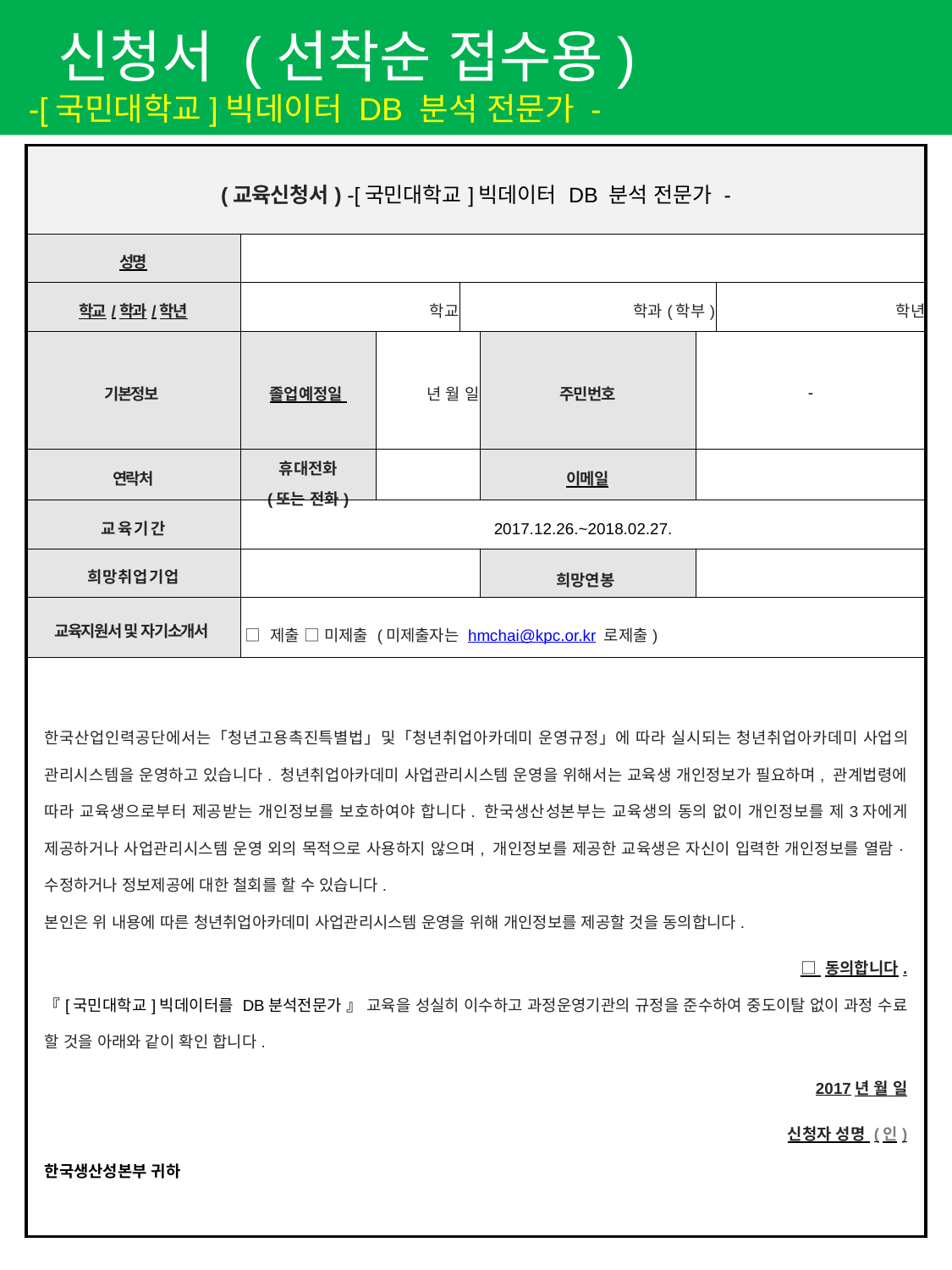

신청서 (선착순 접수용)
-[국민대학교]빅데이터 DB 분석 전문가 -
| (교육신청서) -[국민대학교]빅데이터 DB 분석 전문가 - |  |  |  |  |  |  |
| --- | --- | --- | --- | --- | --- | --- |
| 성명 |  |  |  |  |  |  |
| 학교/학과/학년 | 학교 |  | 학과(학부) |  |  | 학년 |
| 기본정보 | 졸업예정일 | 년 월 일 |  | 주민번호 | - |  |
| 연락처 | 휴대전화 (또는 전화) |  |  | 이메일 |  |  |
| 교 육 기 간 | 2017.12.26.~2018.02.27. |  |  |  |  |  |
| 희망취업기업 |  |  |  | 희망연봉 |  |  |
| 교육지원서 및 자기소개서 | □ 제출 □ 미제출 (미제출자는 hmchai@kpc.or.kr 로제출) |  |  |  |  |  |
| 한국산업인력공단에서는「청년고용촉진특별법」및「청년취업아카데미 운영규정」에 따라 실시되는 청년취업아카데미 사업의 관리시스템을 운영하고 있습니다. 청년취업아카데미 사업관리시스템 운영을 위해서는 교육생 개인정보가 필요하며, 관계법령에 따라 교육생으로부터 제공받는 개인정보를 보호하여야 합니다. 한국생산성본부는 교육생의 동의 없이 개인정보를 제3자에게 제공하거나 사업관리시스템 운영 외의 목적으로 사용하지 않으며, 개인정보를 제공한 교육생은 자신이 입력한 개인정보를 열람·수정하거나 정보제공에 대한 철회를 할 수 있습니다. 본인은 위 내용에 따른 청년취업아카데미 사업관리시스템 운영을 위해 개인정보를 제공할 것을 동의합니다. □ 동의합니다. 『[국민대학교]빅데이터를 DB분석전문가 』 교육을 성실히 이수하고 과정운영기관의 규정을 준수하여 중도이탈 없이 과정 수료 할 것을 아래와 같이 확인 합니다. 2017년 월 일 신청자 성명 (인) 한국생산성본부 귀하 |  |  |  |  |  |  |